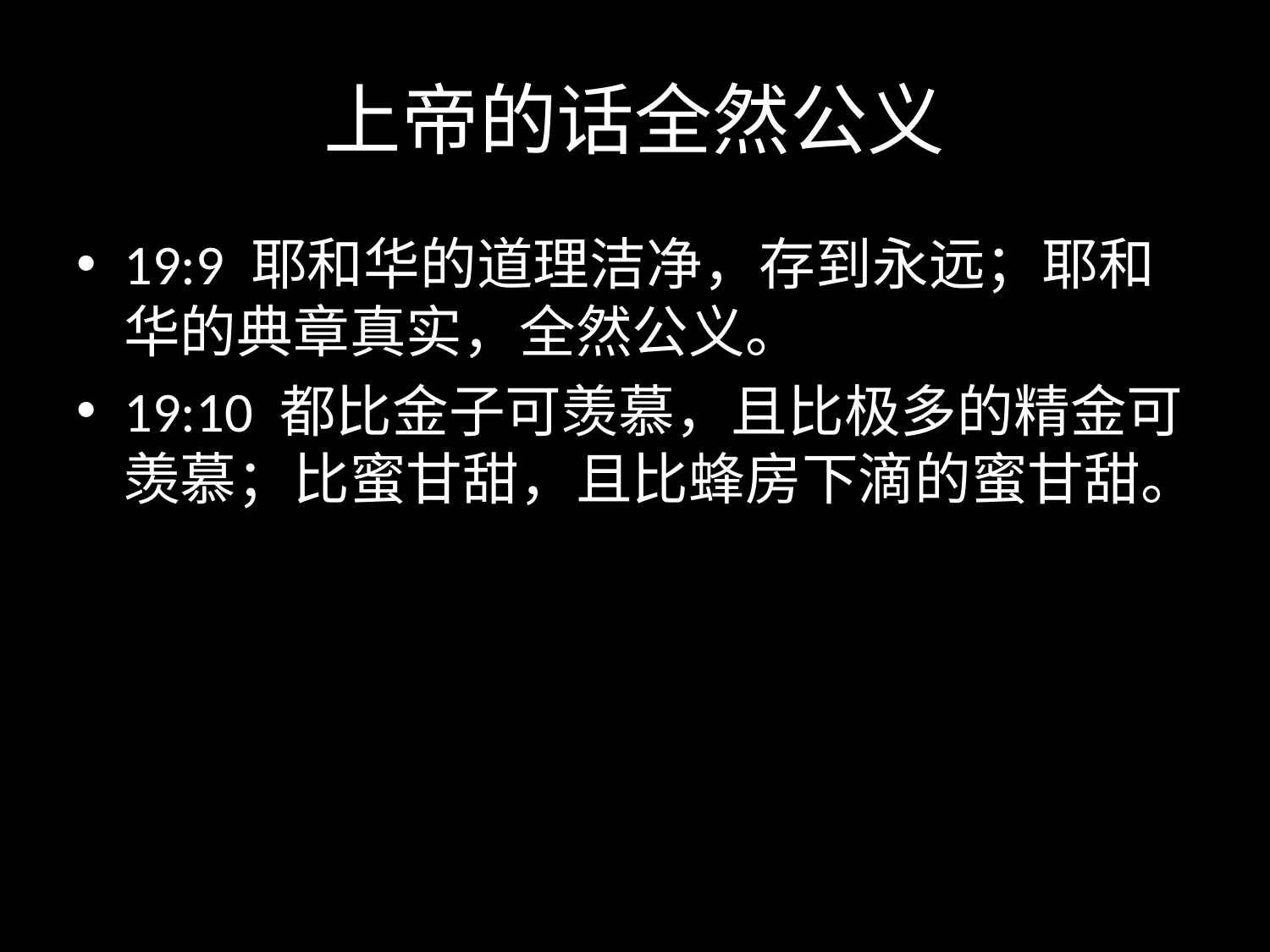

# 上帝的话全然公义
19:9 耶和华的道理洁净，存到永远；耶和华的典章真实，全然公义。
19:10 都比金子可羡慕，且比极多的精金可羡慕；比蜜甘甜，且比蜂房下滴的蜜甘甜。